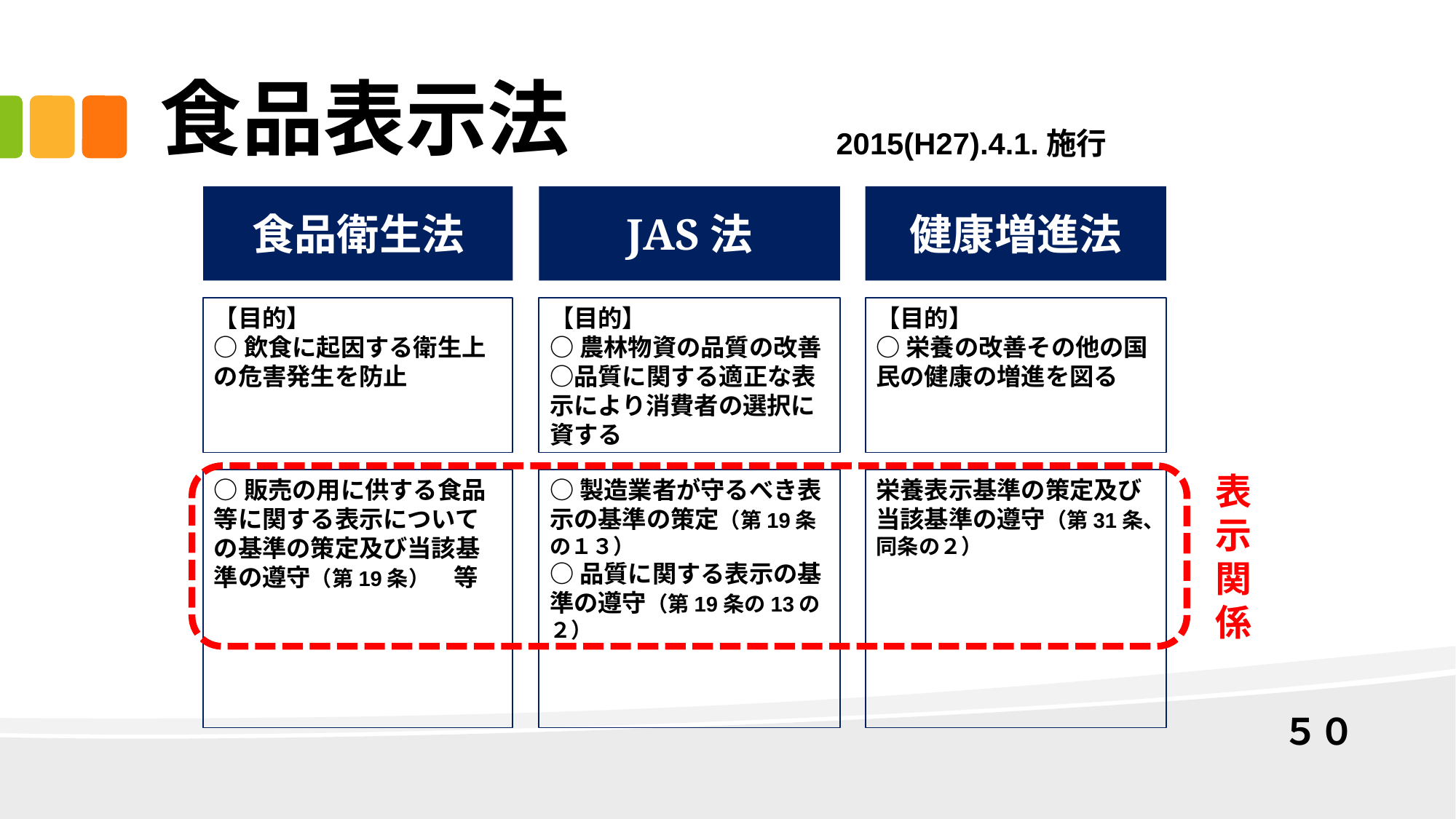

# 食品表示法
2015(H27).4.1.施行
食品衛生法
JAS法
健康増進法
【目的】
○飲食に起因する衛生上の危害発生を防止
【目的】
○農林物資の品質の改善○品質に関する適正な表示により消費者の選択に資する
【目的】
○栄養の改善その他の国民の健康の増進を図る
表示関係

○販売の用に供する食品等に関する表示についての基準の策定及び当該基準の遵守（第19条）　等

○製造業者が守るべき表示の基準の策定（第19条の１３）
○品質に関する表示の基準の遵守（第19条の13の２）

栄養表示基準の策定及び当該基準の遵守（第31条、同条の２）

５０